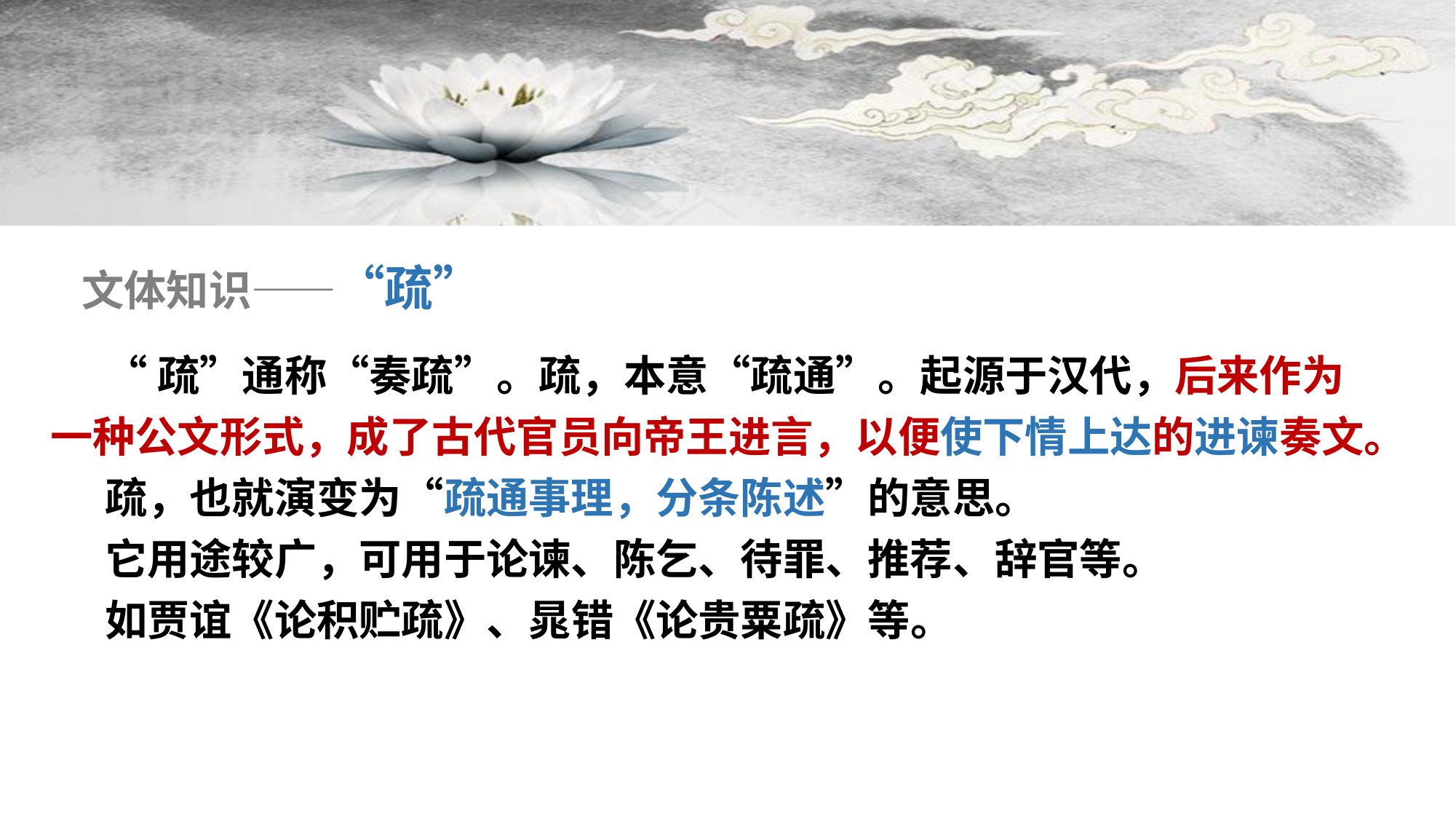

文体知识——“疏”
“疏”通称“奏疏”。疏，本意“疏通”。起源于汉代，后来作为一种公文形式，成了古代官员向帝王进言，以便使下情上达的进谏奏文。
疏，也就演变为“疏通事理，分条陈述”的意思。
它用途较广，可用于论谏、陈乞、待罪、推荐、辞官等。
如贾谊《论积贮疏》、晁错《论贵粟疏》等。